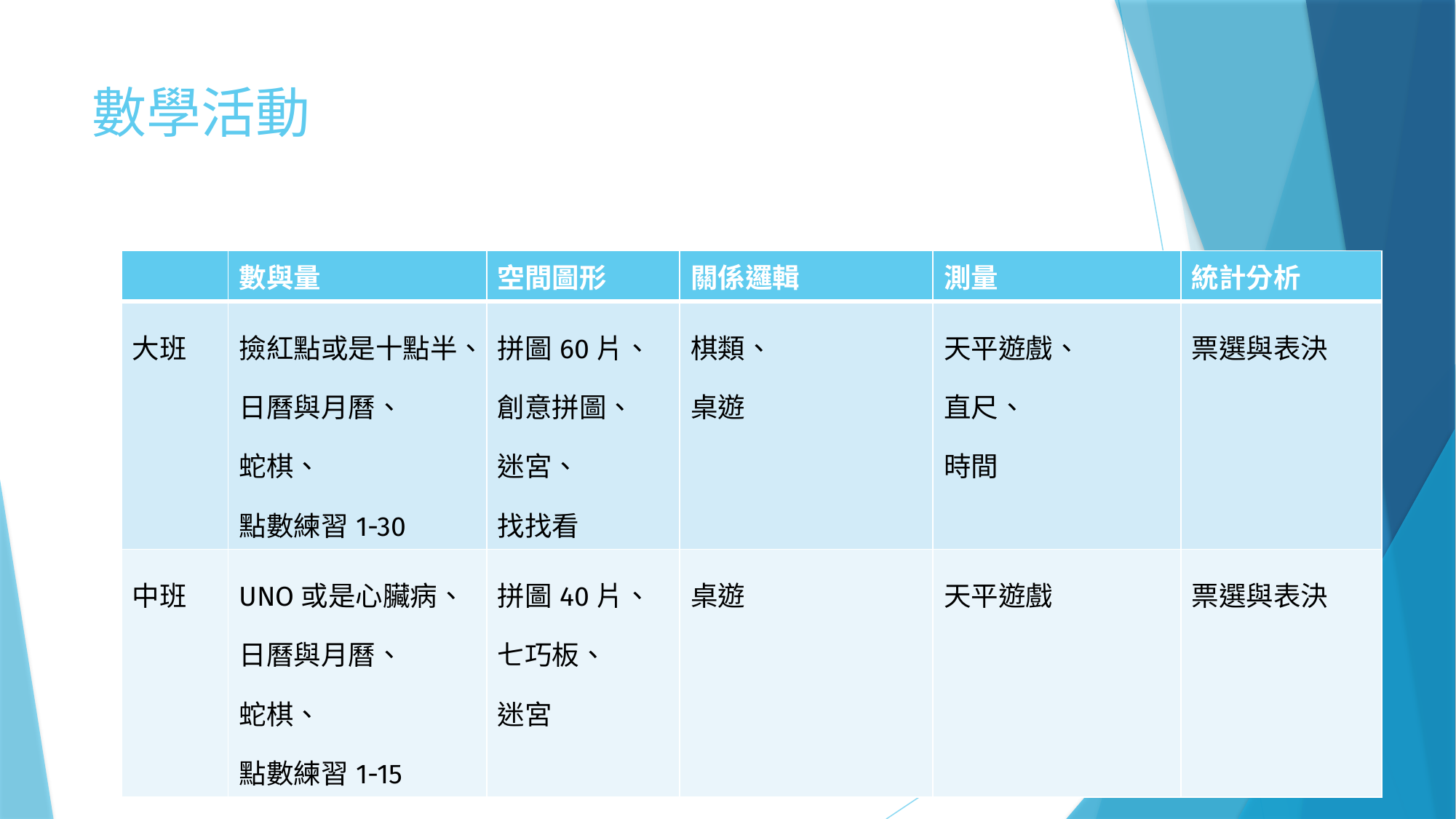

# 數學活動
|  | 數與量 | 空間圖形 | 關係邏輯 | 測量 | 統計分析 |
| --- | --- | --- | --- | --- | --- |
| 大班 | 撿紅點或是十點半、日曆與月曆、 蛇棋、 點數練習1-30 | 拼圖60片、 創意拼圖、 迷宮、 找找看 | 棋類、 桌遊 | 天平遊戲、 直尺、 時間 | 票選與表決 |
| 中班 | UNO或是心臟病、日曆與月曆、 蛇棋、 點數練習1-15 | 拼圖40片、 七巧板、 迷宮 | 桌遊 | 天平遊戲 | 票選與表決 |